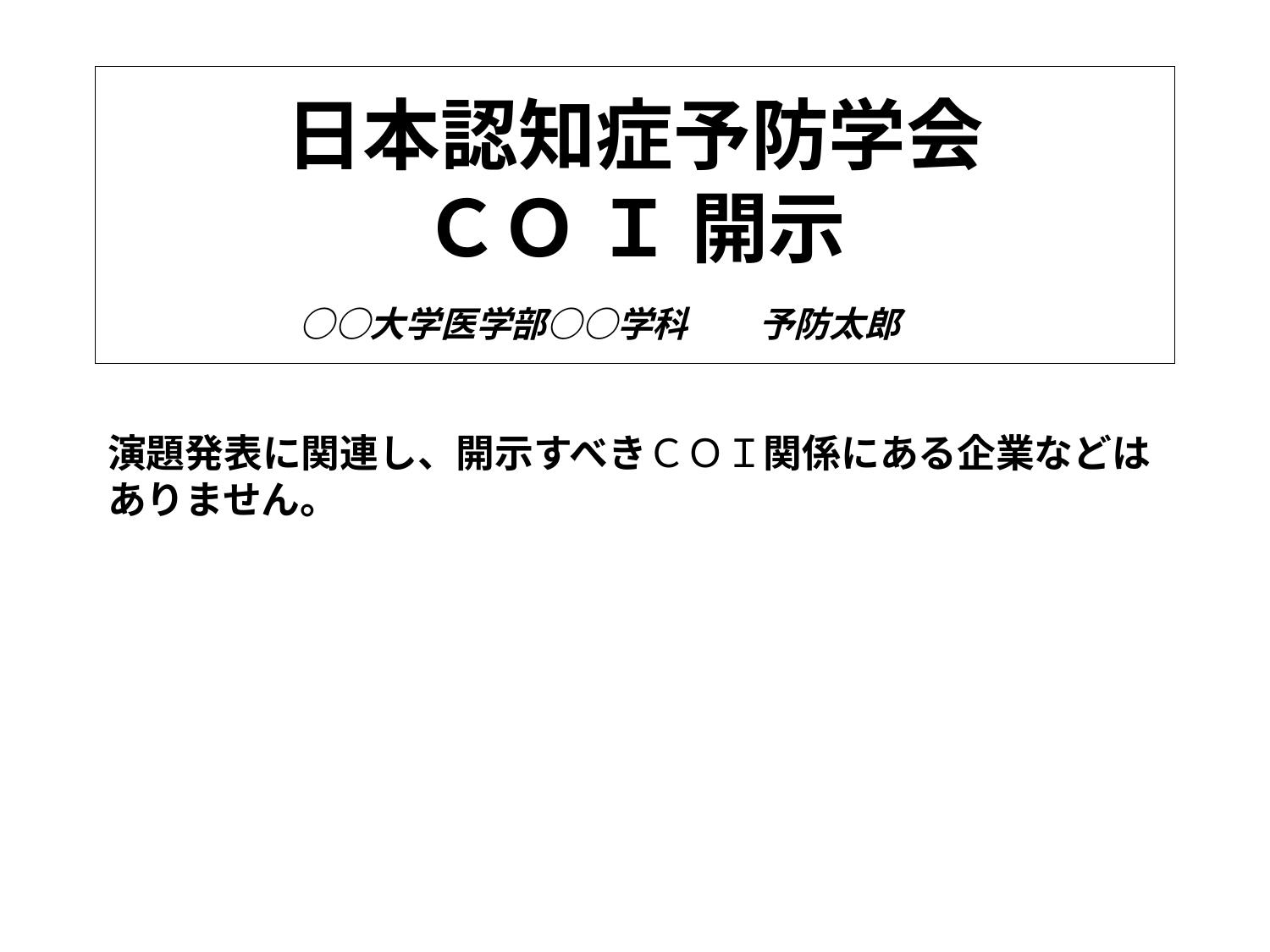

# 日本認知症予防学会 ＣＯ Ｉ 開示 　 ○○大学医学部○○学科　　予防太郎
演題発表に関連し、開示すべきＣＯＩ関係にある企業などはありません。